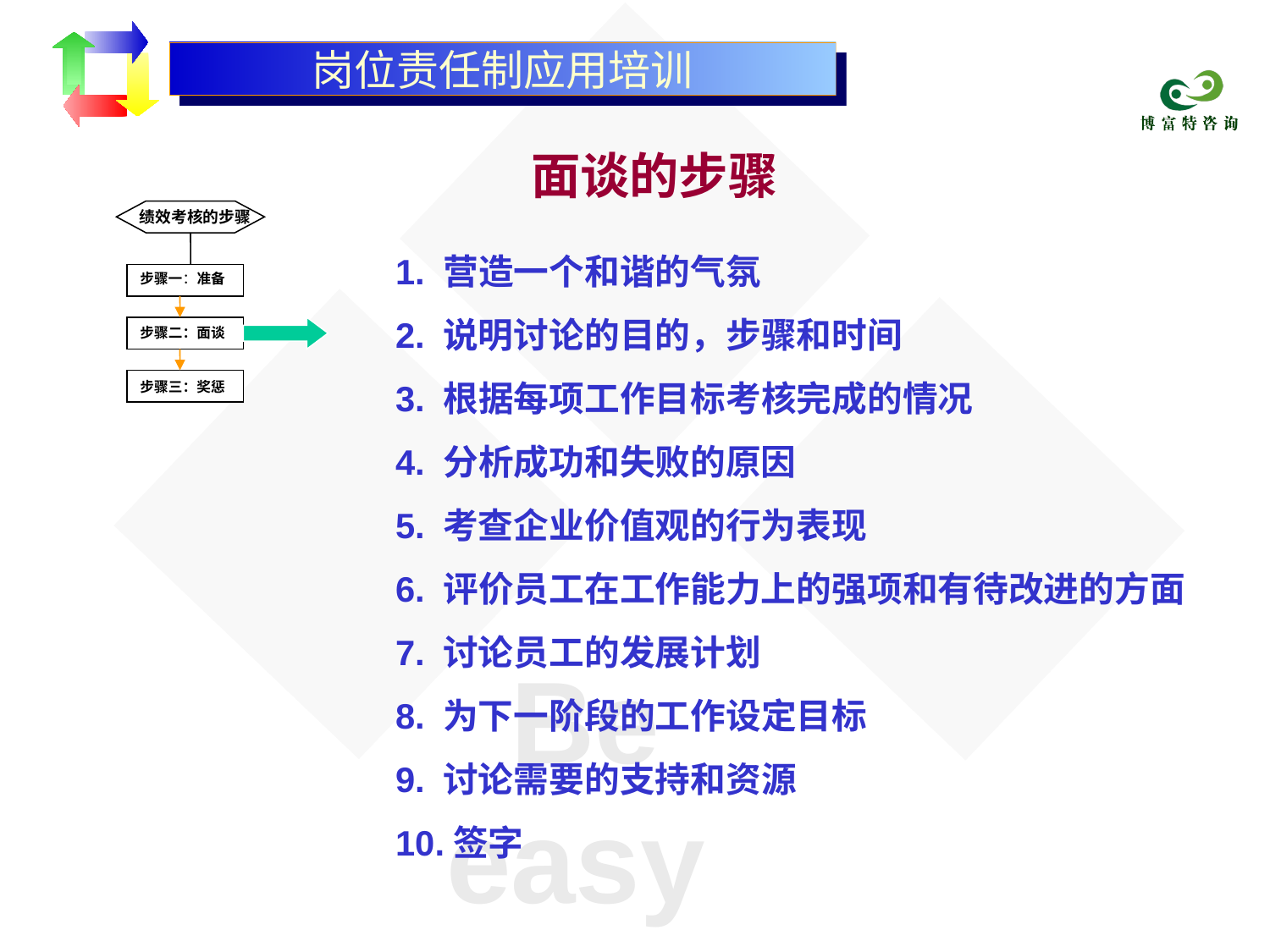

岗位责任制应用培训
面谈的步骤

绩效考核的步骤

1. 营造一个和谐的气氛
2. 说明讨论的目的，步骤和时间
3. 根据每项工作目标考核完成的情况
4. 分析成功和失败的原因
5. 考查企业价值观的行为表现
6. 评价员工在工作能力上的强项和有待改进的方面
7. 讨论员工的发展计划
8. 为下一阶段的工作设定目标
9. 讨论需要的支持和资源
10.签字

步骤一：准备

步骤二：面谈

步骤三：奖惩